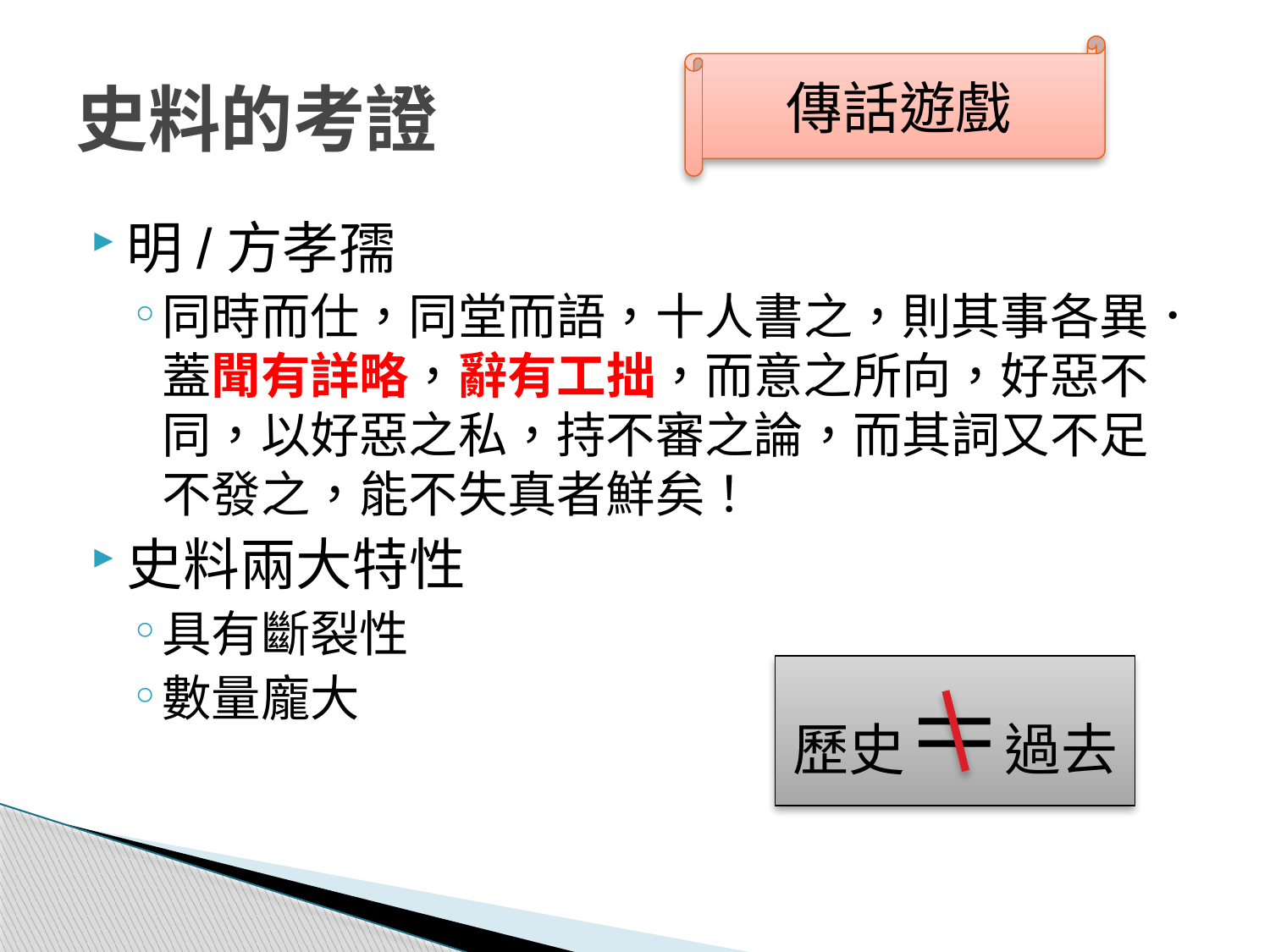

傳話遊戲
# 史料的考證
明/方孝孺
同時而仕，同堂而語，十人書之，則其事各異．蓋聞有詳略，辭有工拙，而意之所向，好惡不同，以好惡之私，持不審之論，而其詞又不足不發之，能不失真者鮮矣！
史料兩大特性
具有斷裂性
數量龐大
歷史＝過去